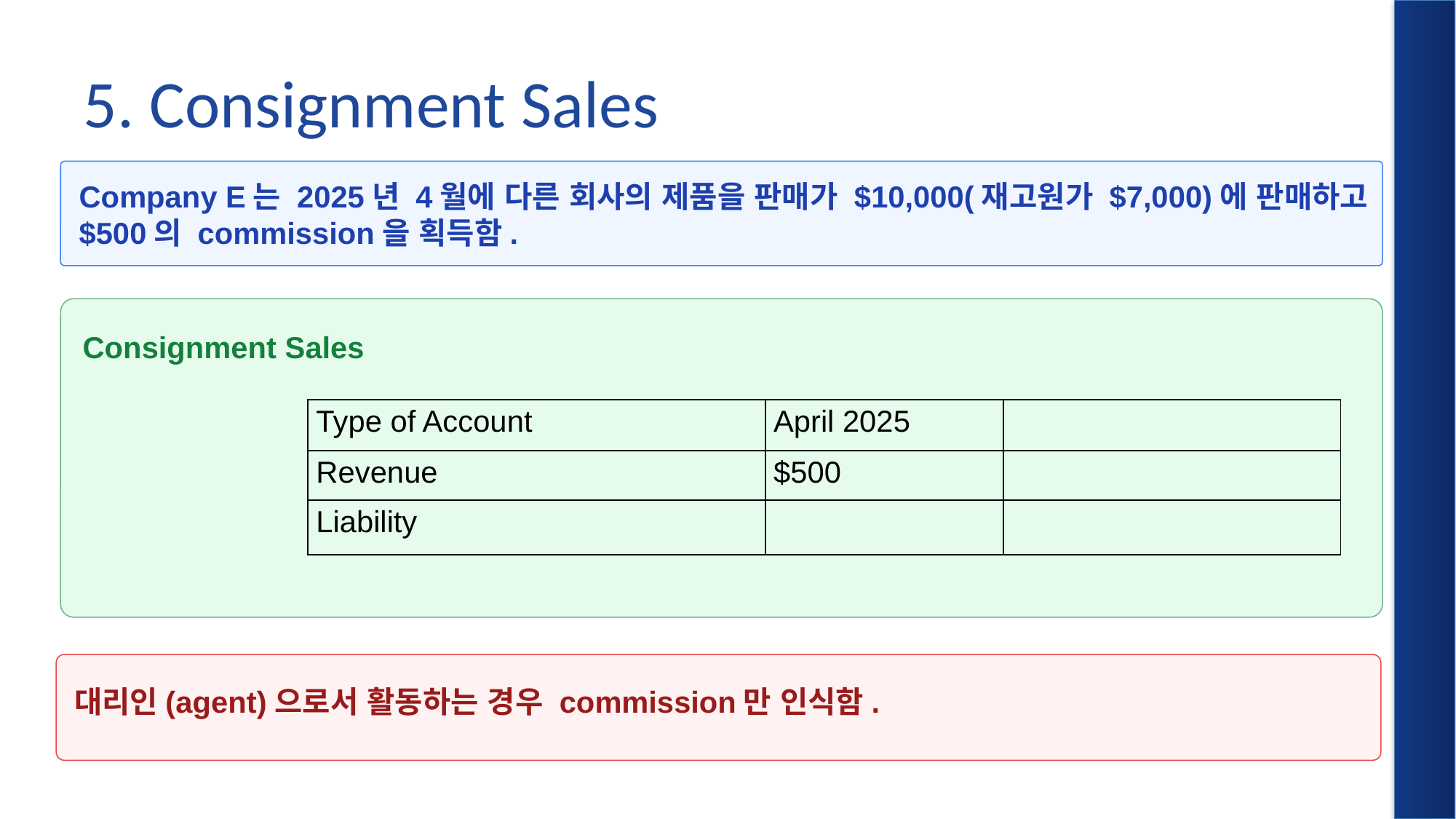

# 5. Consignment Sales

Company E는 2025년 4월에 다른 회사의 제품을 판매가 $10,000(재고원가 $7,000)에 판매하고 $500의 commission을 획득함.

 Consignment Sales

| Type of Account | April 2025 |  |
| --- | --- | --- |
| Revenue | $500 |  |
| Liability |  |  |

대리인(agent)으로서 활동하는 경우 commission만 인식함.